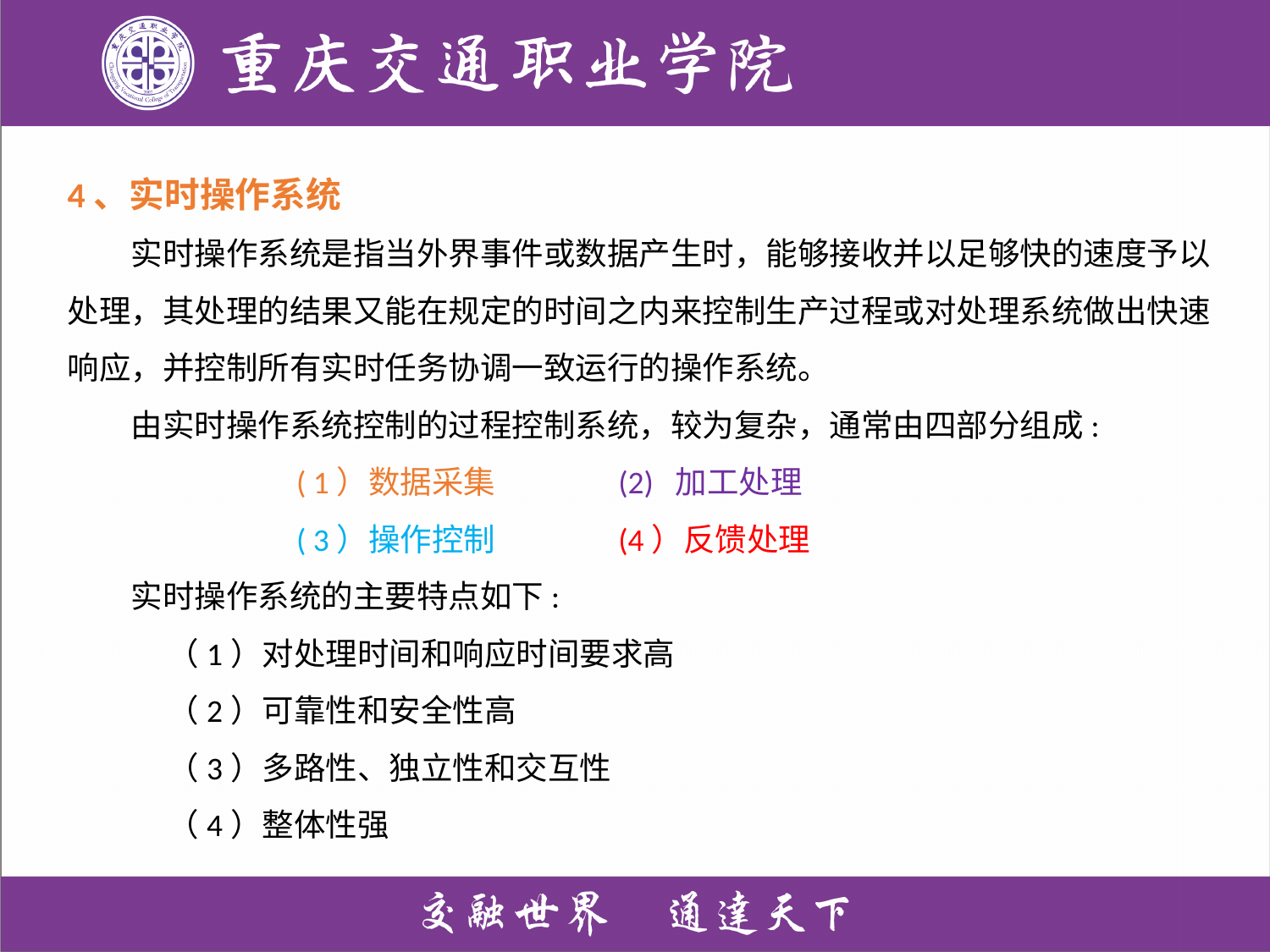

4、实时操作系统
实时操作系统是指当外界事件或数据产生时，能够接收并以足够快的速度予以处理，其处理的结果又能在规定的时间之内来控制生产过程或对处理系统做出快速响应，并控制所有实时任务协调一致运行的操作系统。
由实时操作系统控制的过程控制系统，较为复杂，通常由四部分组成:
                       ( 1）数据采集                (2)  加工处理
                       ( 3）操作控制                (4）反馈处理
实时操作系统的主要特点如下:
（1）对处理时间和响应时间要求高
（2）可靠性和安全性高
（3）多路性、独立性和交互性
（4）整体性强